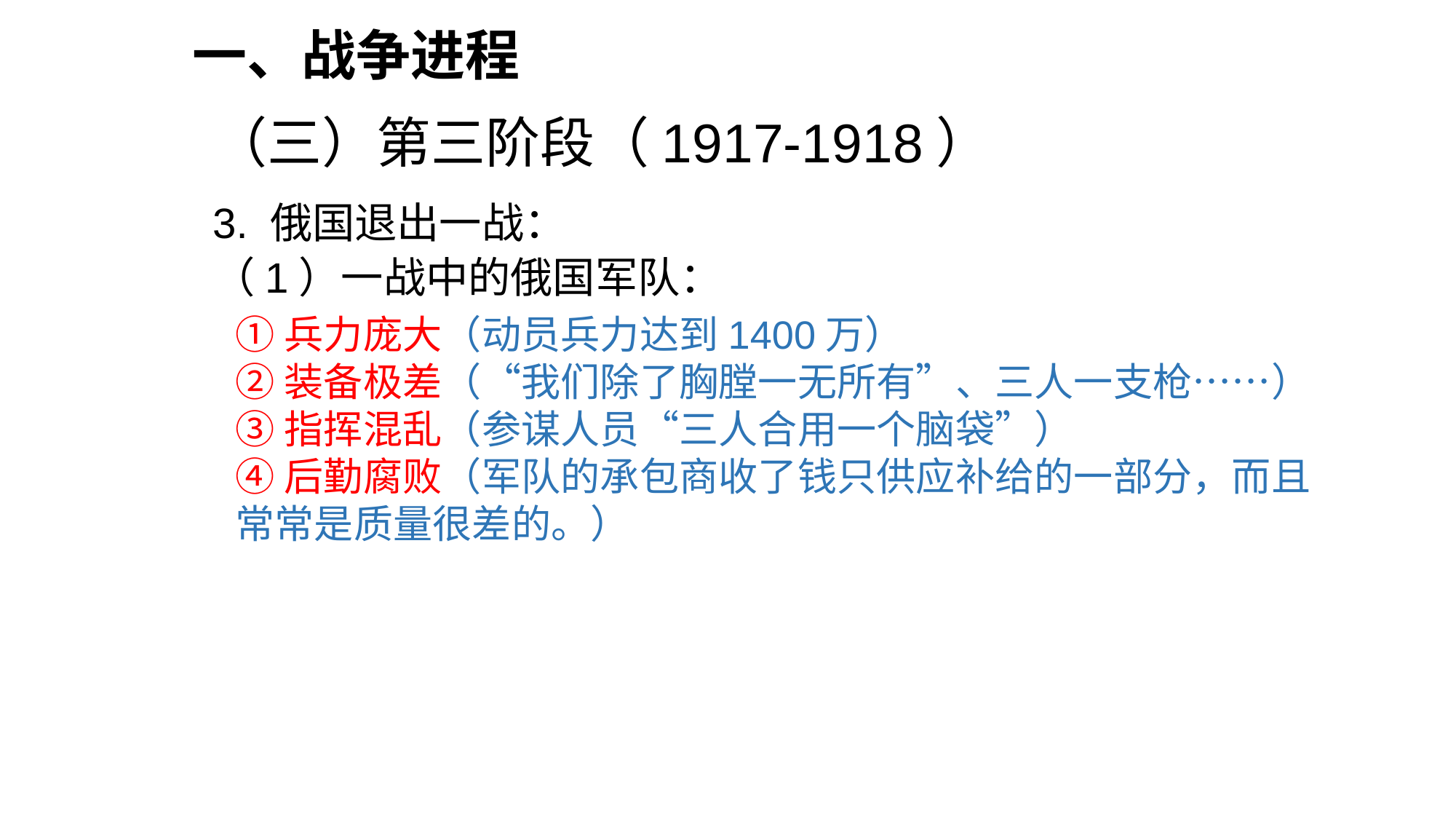

一、战争进程
（三）第三阶段（1917-1918）
3. 俄国退出一战：
（1）一战中的俄国军队：
①兵力庞大（动员兵力达到1400万）
②装备极差（“我们除了胸膛一无所有”、三人一支枪……）
③指挥混乱（参谋人员“三人合用一个脑袋”）
④后勤腐败（军队的承包商收了钱只供应补给的一部分，而且常常是质量很差的。）